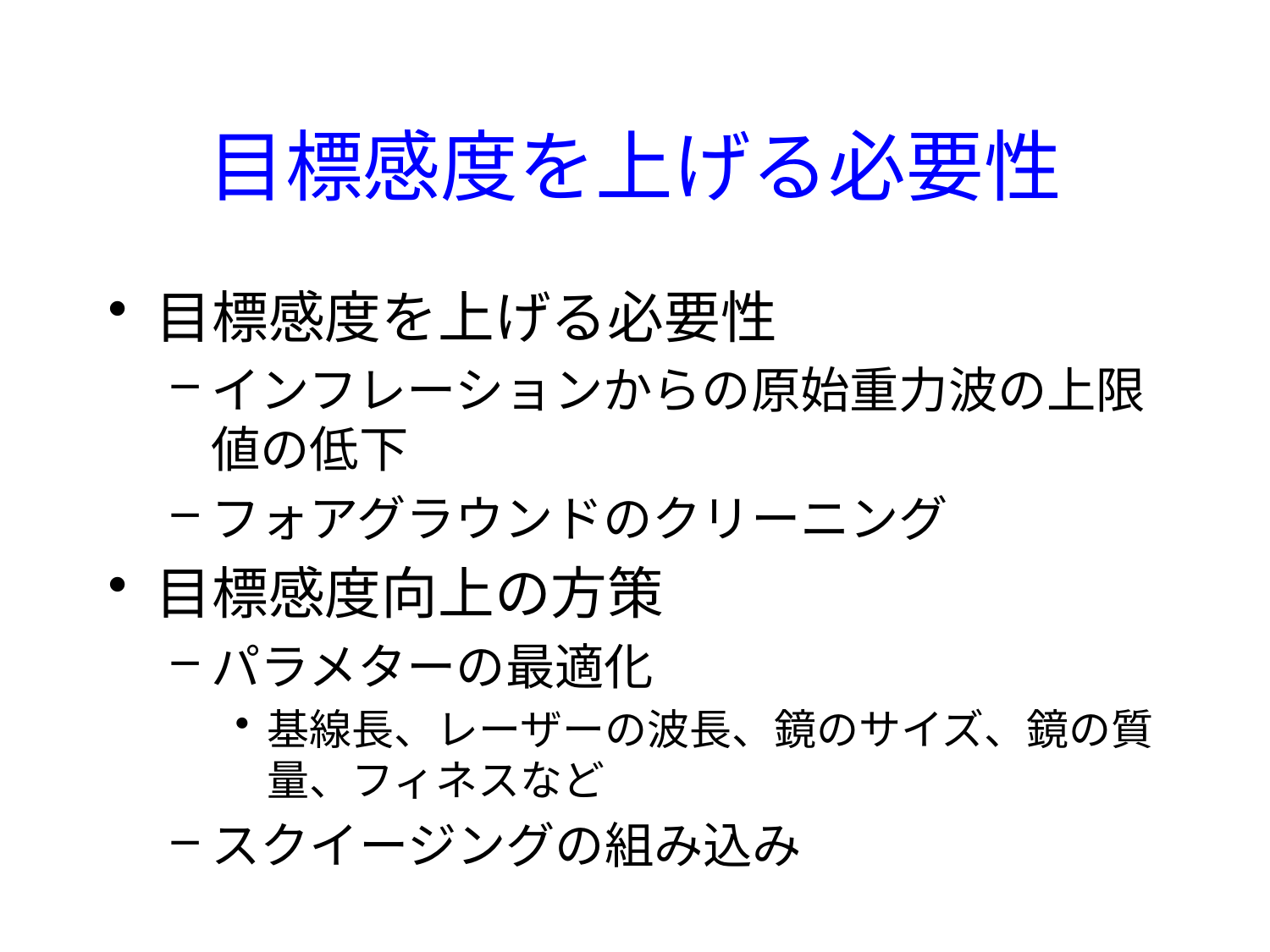

# 目標感度を上げる必要性
目標感度を上げる必要性
インフレーションからの原始重力波の上限値の低下
フォアグラウンドのクリーニング
目標感度向上の方策
パラメターの最適化
基線長、レーザーの波長、鏡のサイズ、鏡の質量、フィネスなど
スクイージングの組み込み